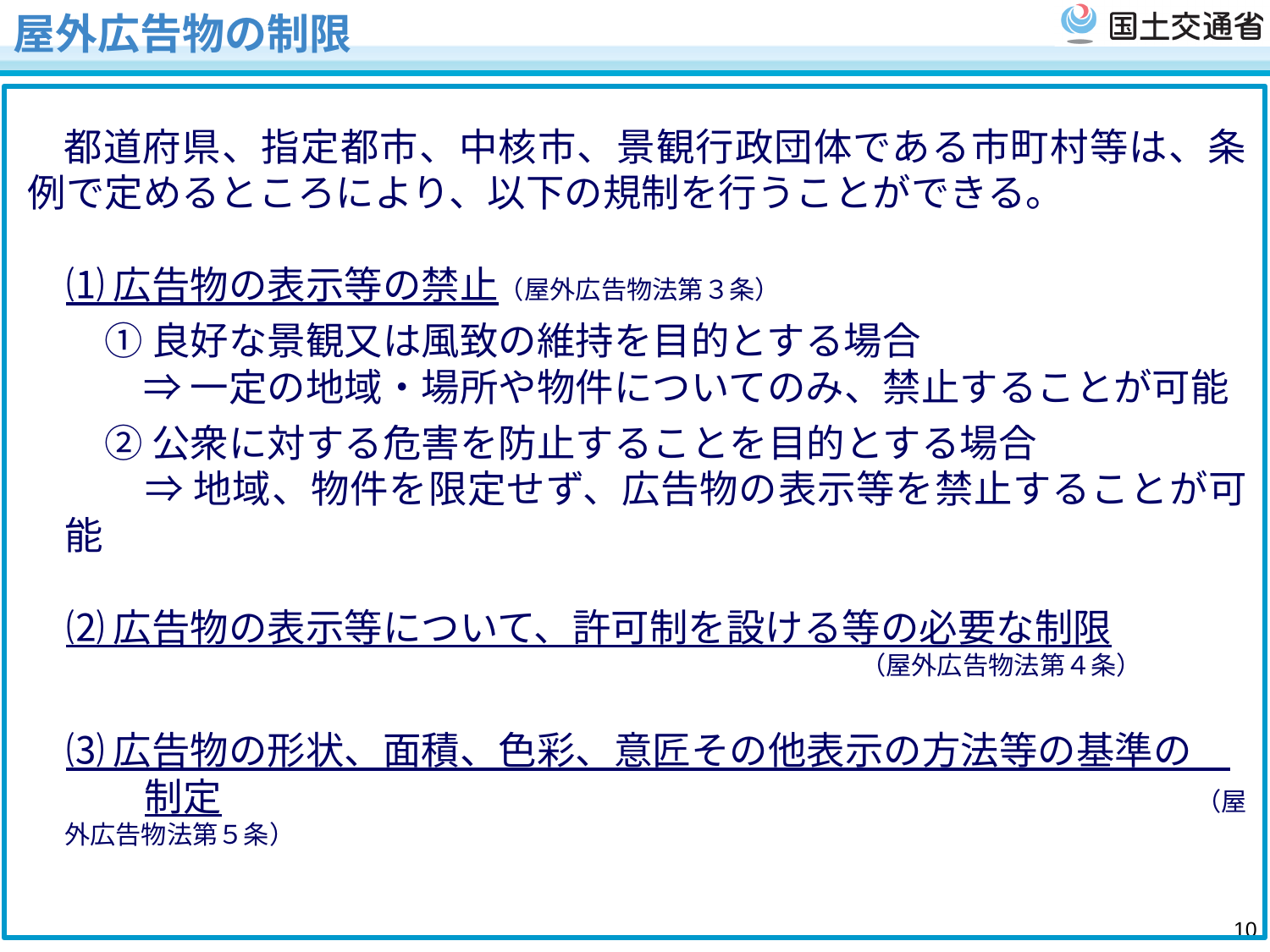

# 屋外広告物の制限

都道府県、指定都市、中核市、景観行政団体である市町村等は、条例で定めるところにより、以下の規制を行うことができる。

　⑴ 広告物の表示等の禁止（屋外広告物法第３条）
　　① 良好な景観又は風致の維持を目的とする場合
　　　⇒ 一定の地域・場所や物件についてのみ、禁止することが可能
　　② 公衆に対する危害を防止することを目的とする場合
　　　⇒ 地域、物件を限定せず、広告物の表示等を禁止することが可能

　⑵ 広告物の表示等について、許可制を設ける等の必要な制限
                     　　　　　　　　　　　　　　　　　　　   　                               （屋外広告物法第４条）

　⑶ 広告物の形状、面積、色彩、意匠その他表示の方法等の基準の
　　　制定 　　　　　　　　　　　　　　　　　　　　　　　　   （屋外広告物法第５条）

10